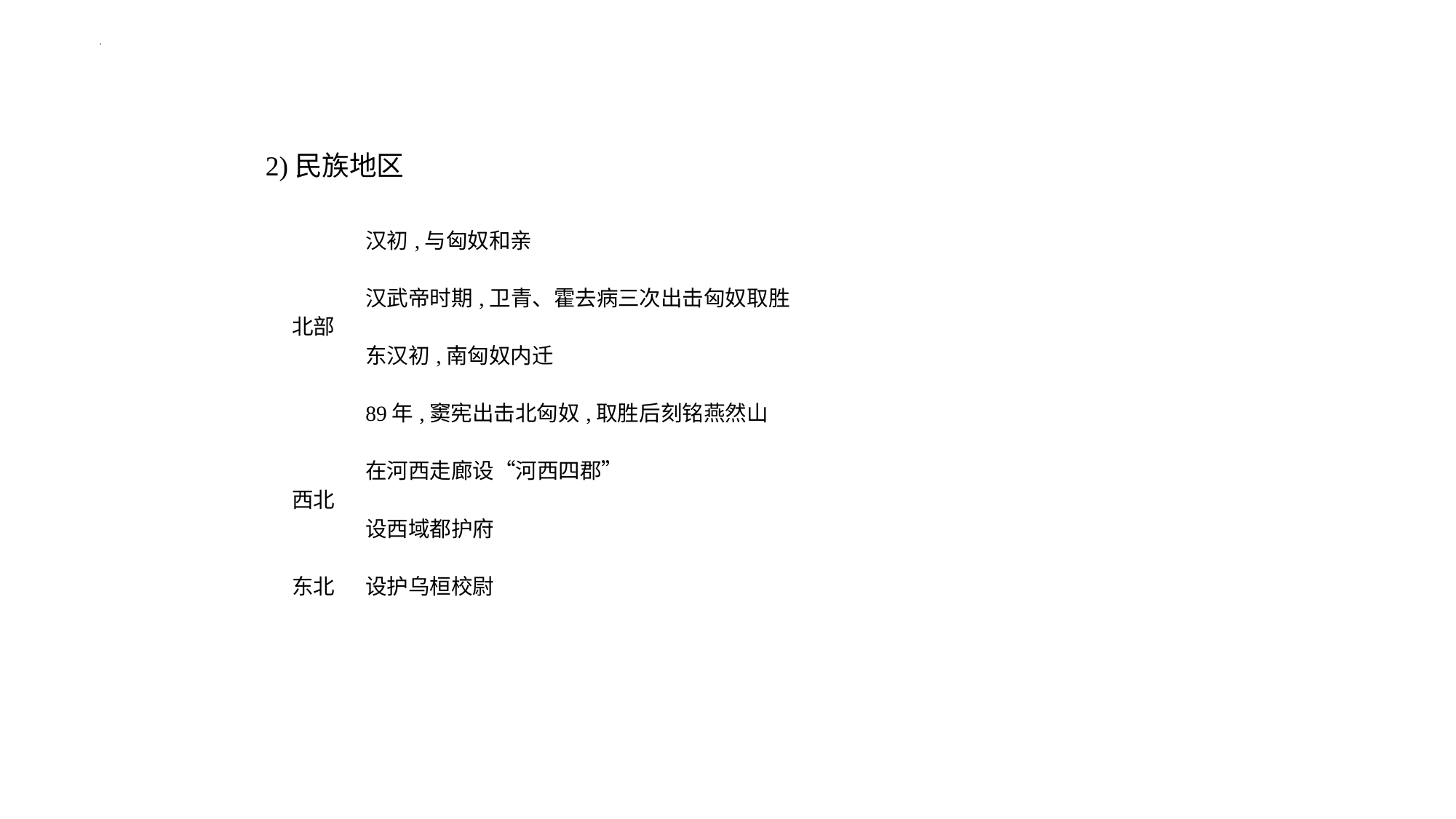

2)民族地区
| 北部 | 汉初,与匈奴和亲 |
| --- | --- |
|  | 汉武帝时期,卫青、霍去病三次出击匈奴取胜 |
|  | 东汉初,南匈奴内迁 |
|  | 89年,窦宪出击北匈奴,取胜后刻铭燕然山 |
| 西北 | 在河西走廊设“河西四郡” |
|  | 设西域都护府 |
| 东北 | 设护乌桓校尉 |